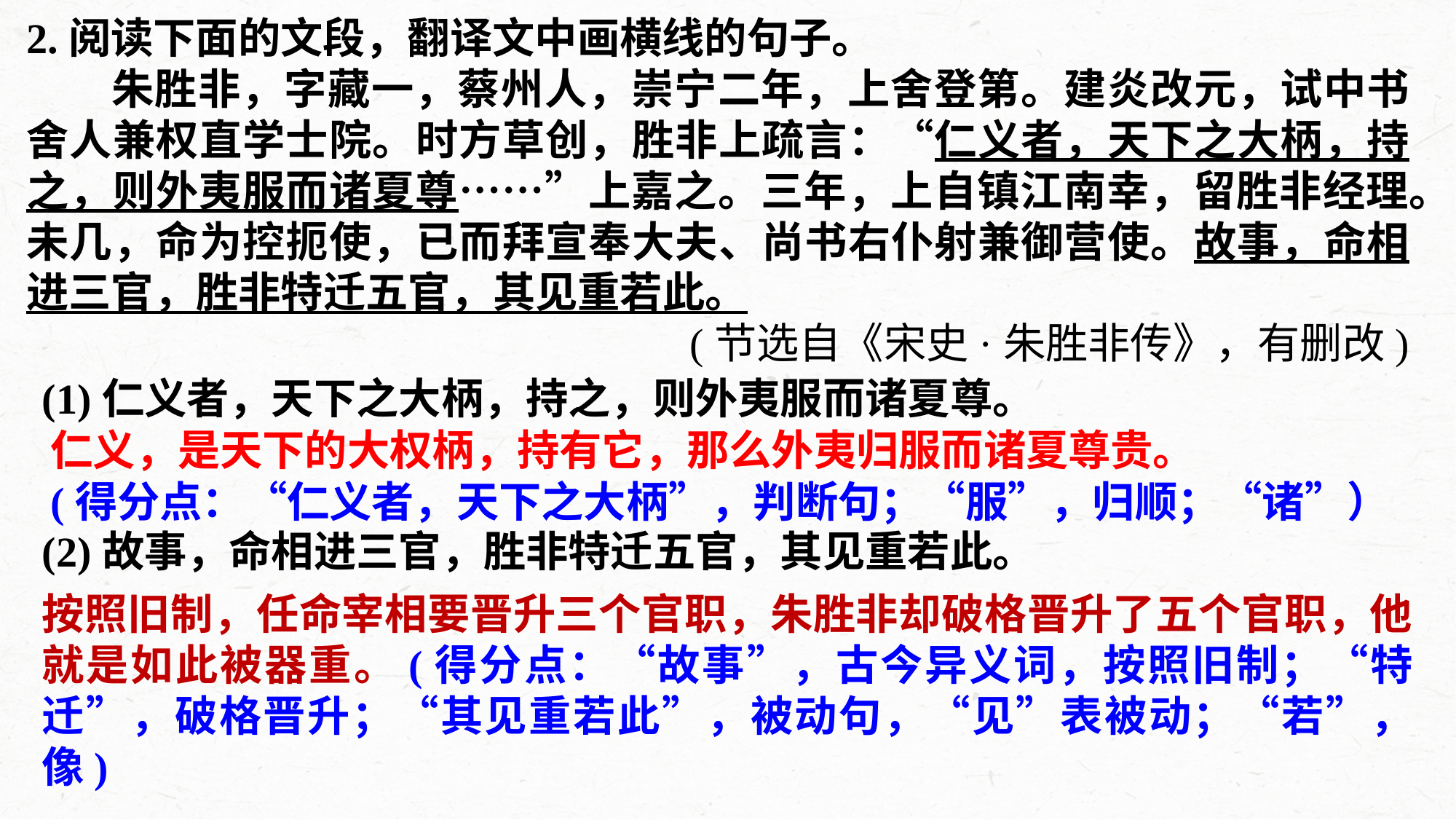

2.阅读下面的文段，翻译文中画横线的句子。
朱胜非，字藏一，蔡州人，崇宁二年，上舍登第。建炎改元，试中书舍人兼权直学士院。时方草创，胜非上疏言：“仁义者，天下之大柄，持之，则外夷服而诸夏尊……”上嘉之。三年，上自镇江南幸，留胜非经理。未几，命为控扼使，已而拜宣奉大夫、尚书右仆射兼御营使。故事，命相进三官，胜非特迁五官，其见重若此。
(节选自《宋史·朱胜非传》，有删改)
(1)仁义者，天下之大柄，持之，则外夷服而诸夏尊。

(2)故事，命相进三官，胜非特迁五官，其见重若此。

仁义，是天下的大权柄，持有它，那么外夷归服而诸夏尊贵。
(得分点：“仁义者，天下之大柄”，判断句；“服”，归顺；“诸”）
按照旧制，任命宰相要晋升三个官职，朱胜非却破格晋升了五个官职，他就是如此被器重。(得分点：“故事”，古今异义词，按照旧制；“特迁”，破格晋升；“其见重若此”，被动句，“见”表被动；“若”，像)